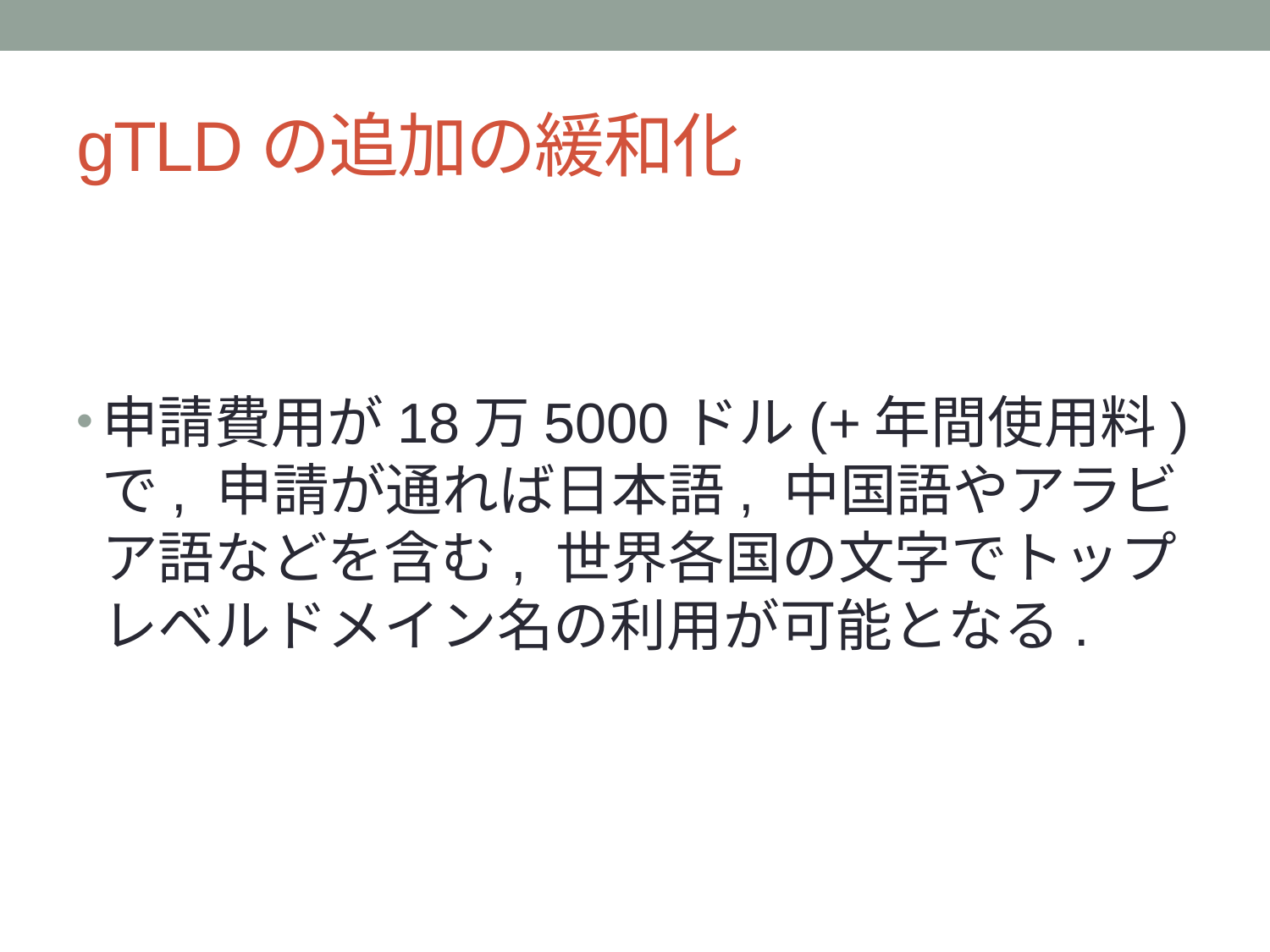

# gTLDの追加の緩和化

申請費用が18万5000ドル(+年間使用料)で, 申請が通れば日本語, 中国語やアラビア語などを含む, 世界各国の文字でトップレベルドメイン名の利用が可能となる.